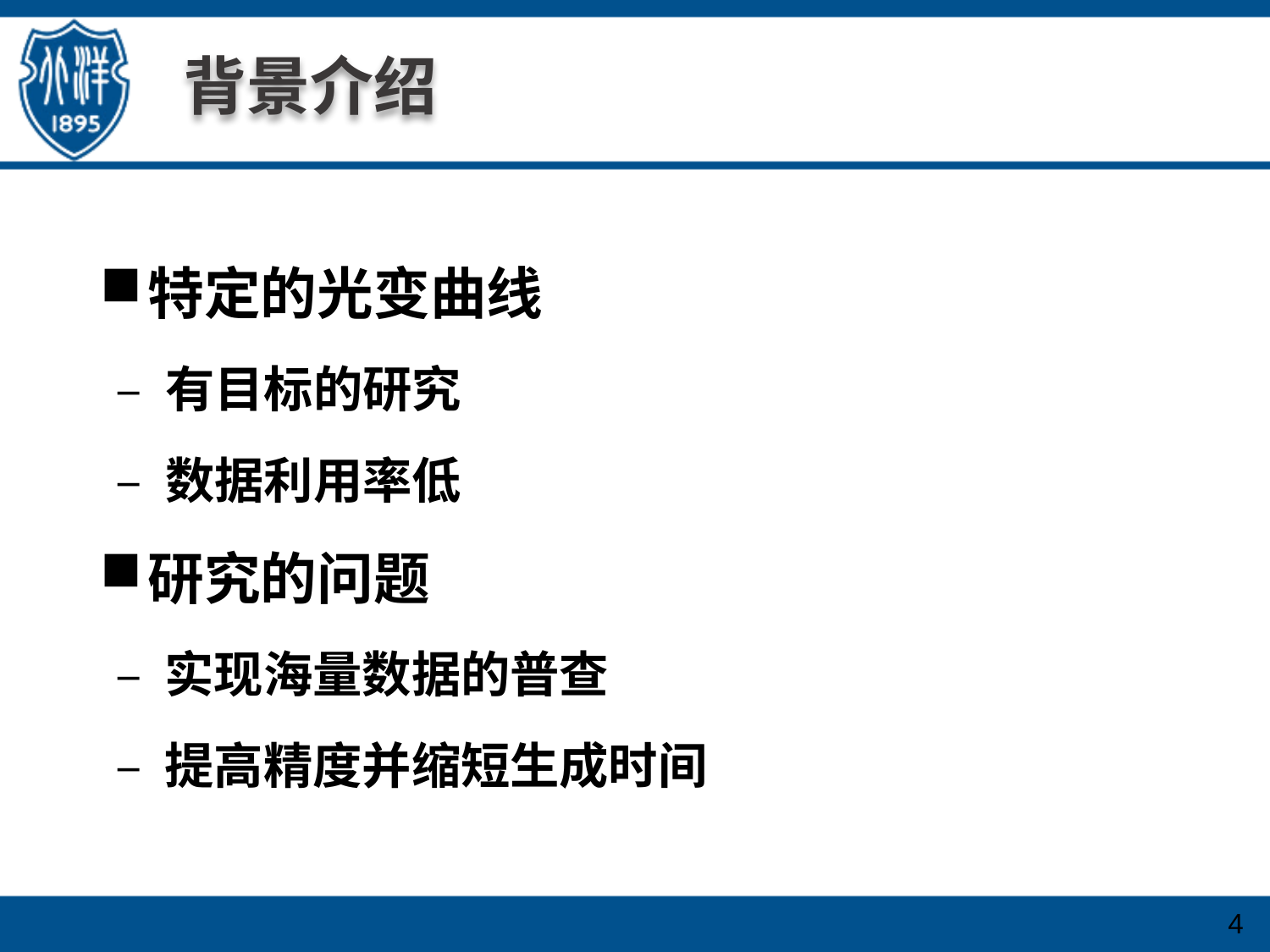

# 背景介绍
特定的光变曲线
– 有目标的研究
– 数据利用率低
研究的问题
– 实现海量数据的普查
– 提高精度并缩短生成时间

4